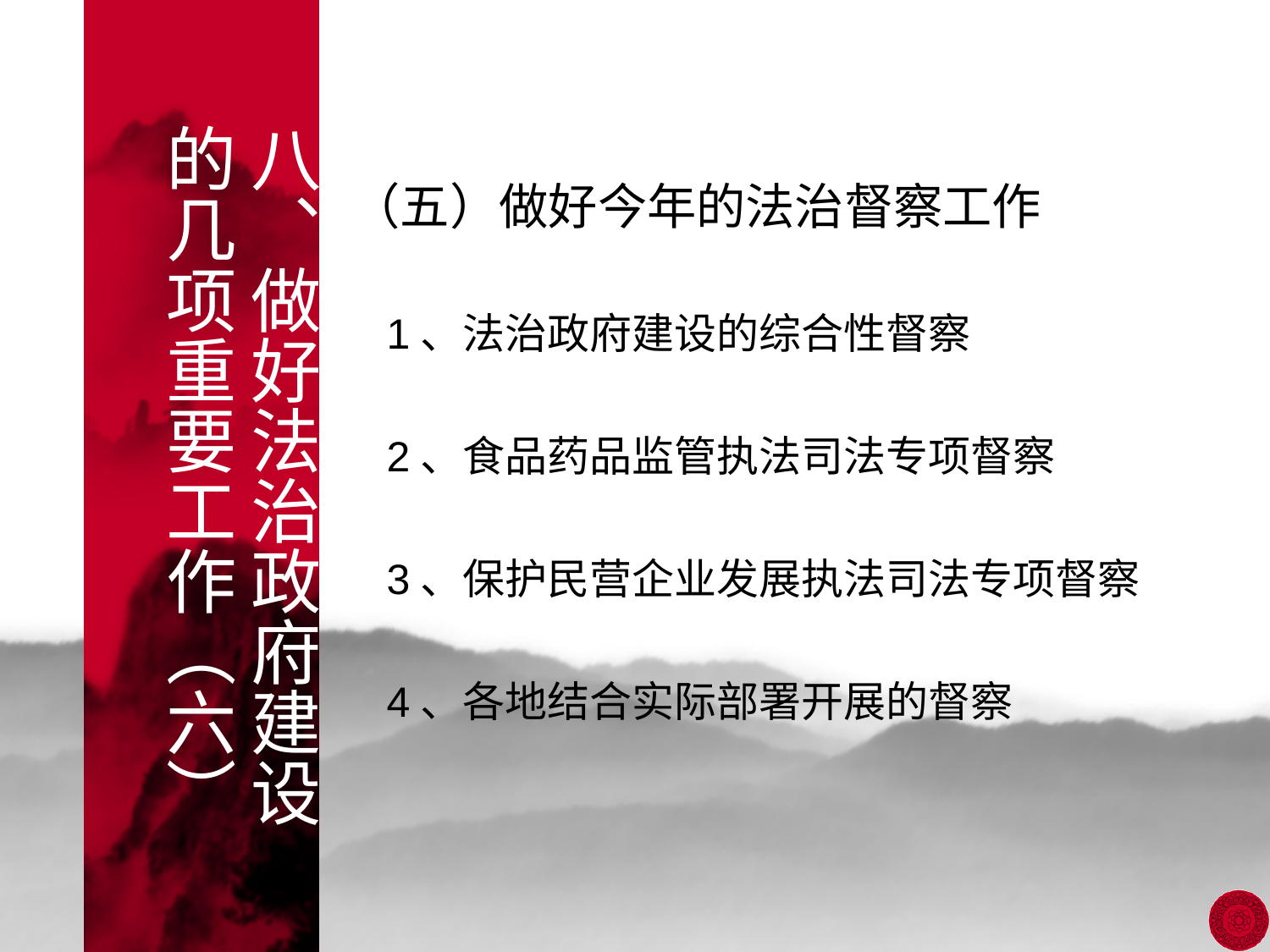

（五）做好今年的法治督察工作

   1、法治政府建设的综合性督察

   2、食品药品监管执法司法专项督察

   3、保护民营企业发展执法司法专项督察

   4、各地结合实际部署开展的督察
# 八、做好法治政府建设的几项重要工作（六）